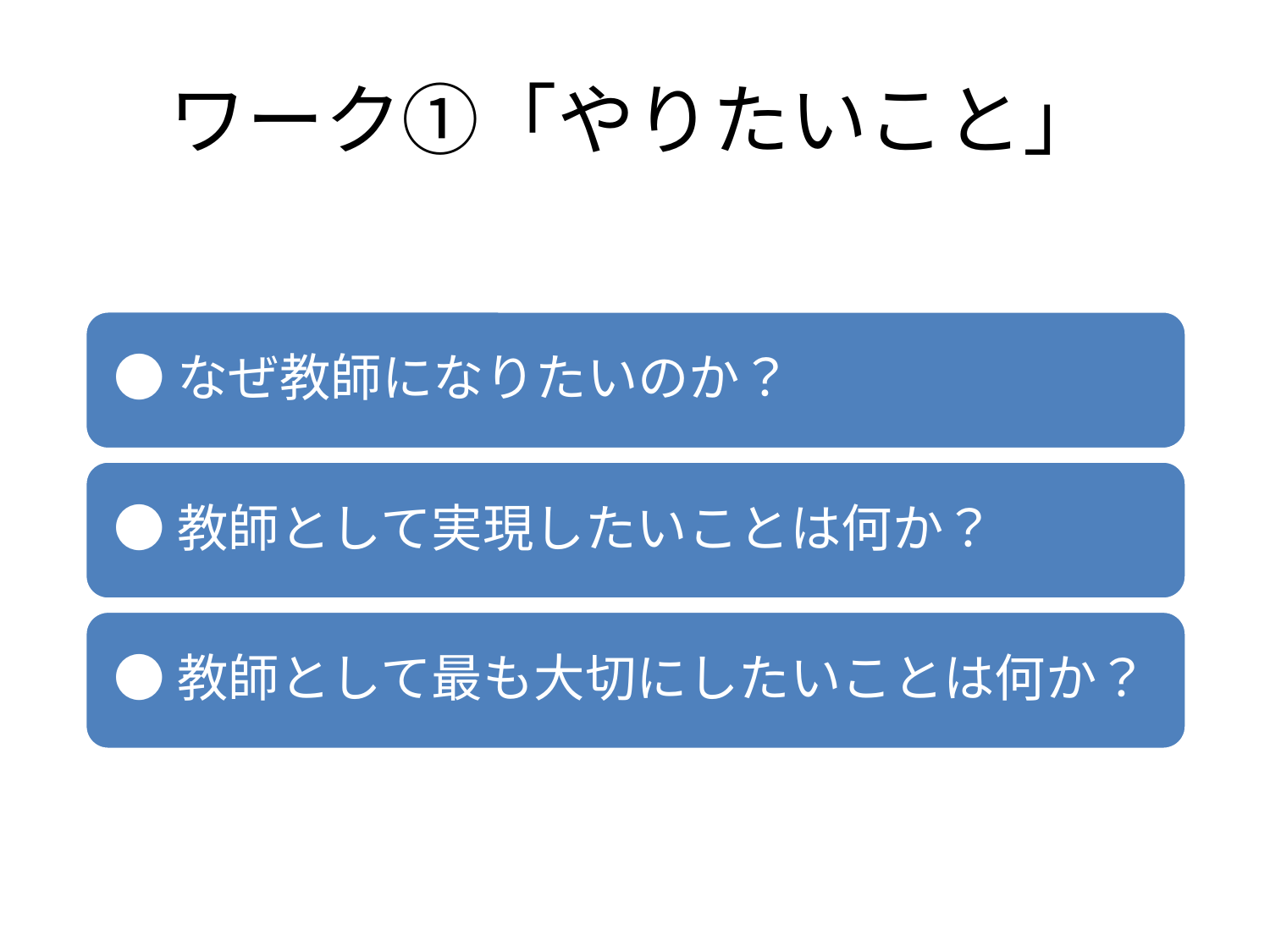

# ワーク①「やりたいこと」
●なぜ教師になりたいのか？
●教師として実現したいことは何か？
●教師として最も大切にしたいことは何か？